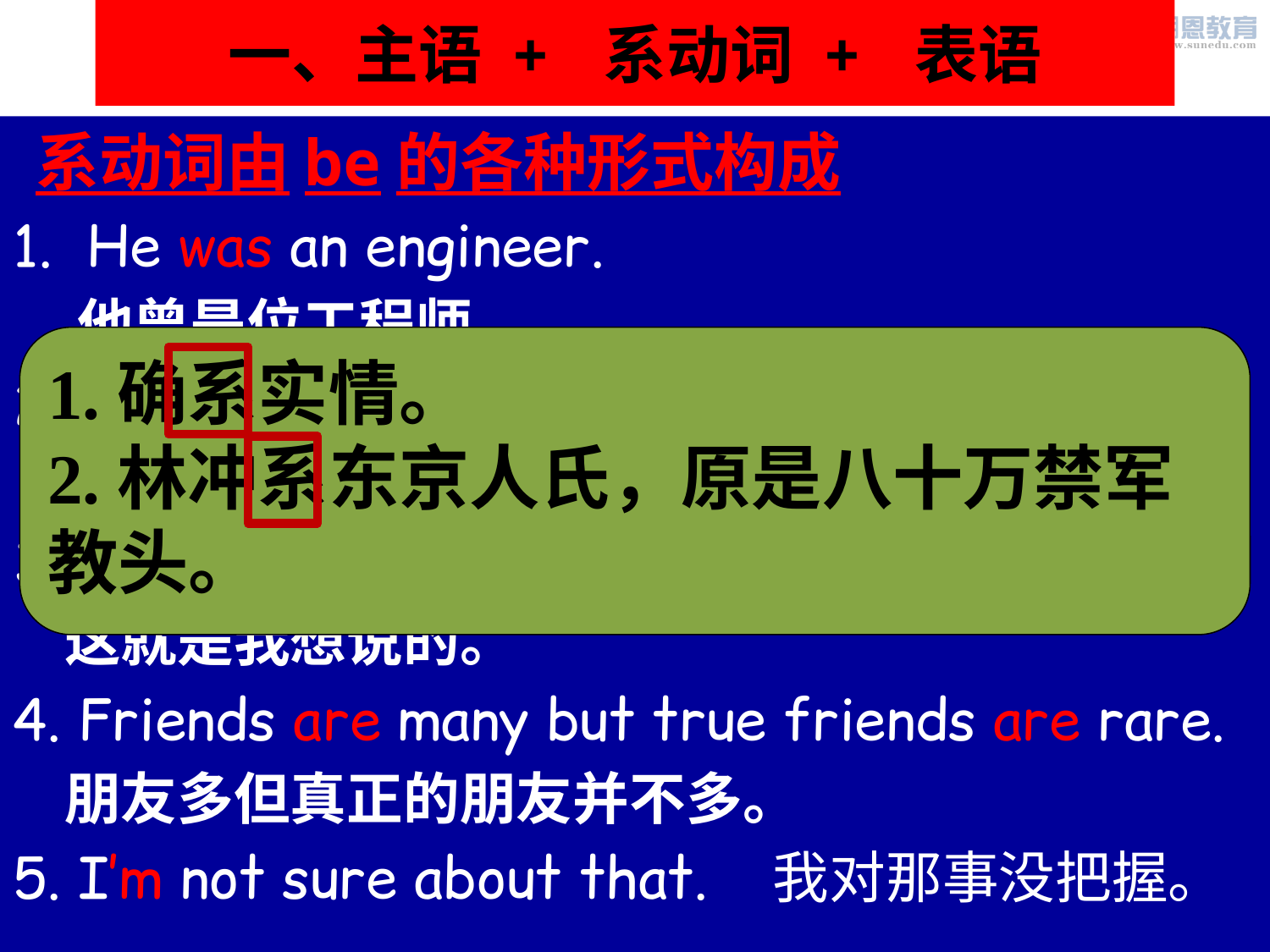

# 一、主语 + 系动词 + 表语
 系动词由be的各种形式构成
He was an engineer.
    他曾是位工程师。
2. My father is in good health.
    我父亲身体挺好的。
3.That is all I want to say.
   这就是我想说的。
4. Friends are many but true friends are rare.
   朋友多但真正的朋友并不多。
5. I’m not sure about that.   我对那事没把握。
1.确系实情。
2.林冲系东京人氏，原是八十万禁军教头。